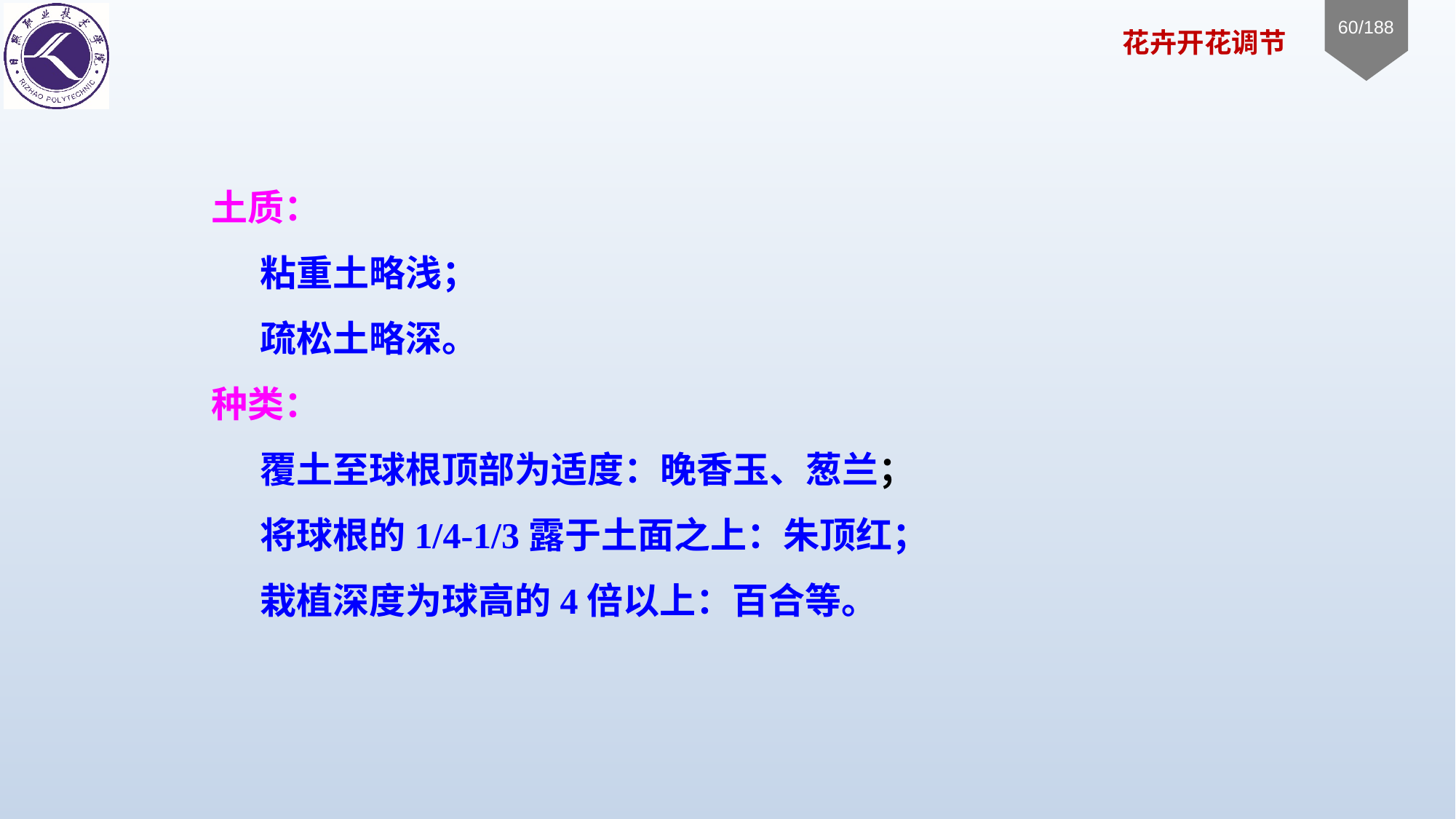

土质：
  粘重土略浅；
  疏松土略深。
种类：
  覆土至球根顶部为适度：晚香玉、葱兰；
  将球根的1/4-1/3露于土面之上：朱顶红；
  栽植深度为球高的4倍以上：百合等。